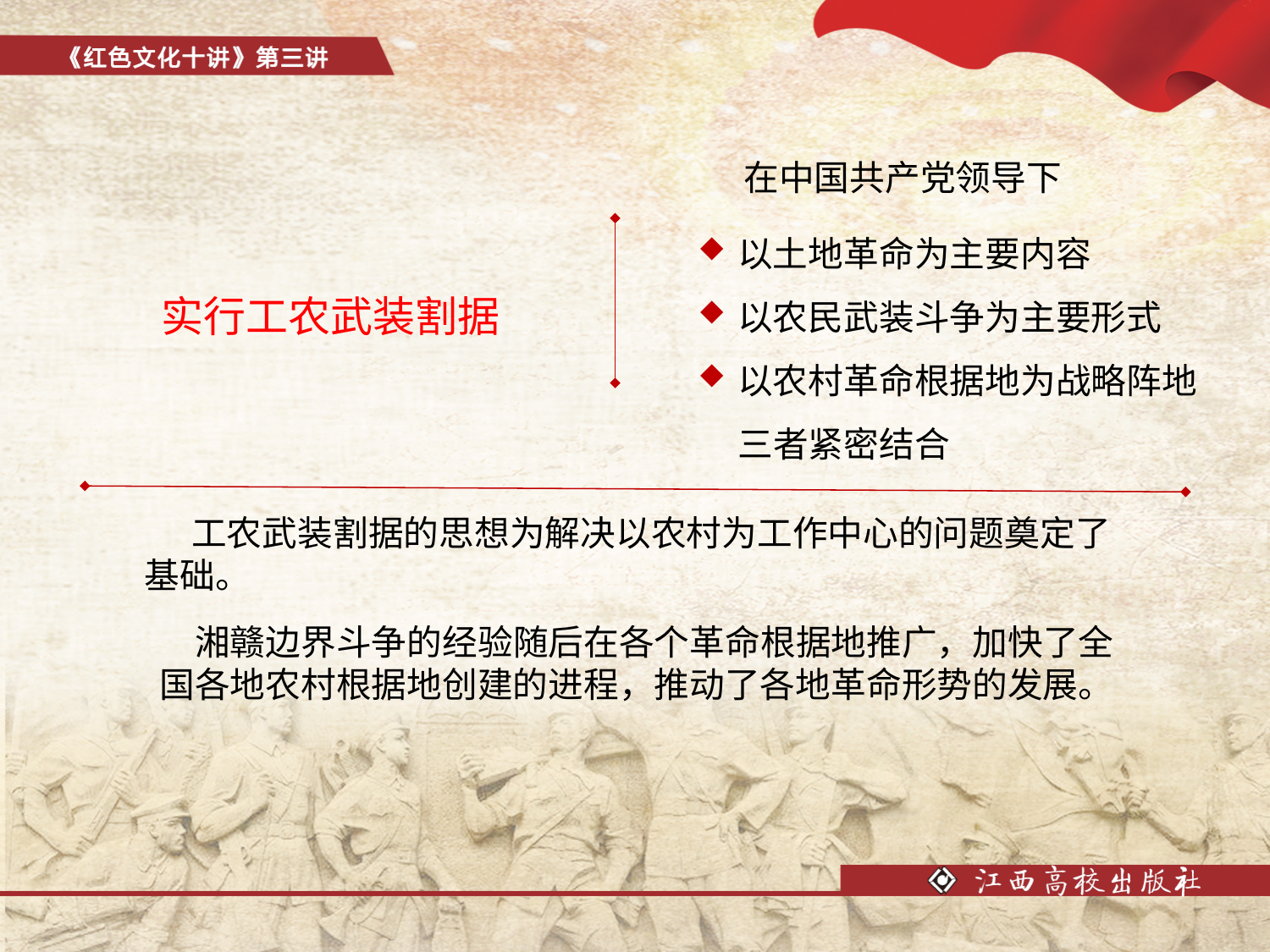

在中国共产党领导下
以土地革命为主要内容
以农民武装斗争为主要形式
以农村革命根据地为战略阵地
    三者紧密结合
实行工农武装割据

           工农武装割据的思想为解决以农村为工作中心的问题奠定了基础。
          湘赣边界斗争的经验随后在各个革命根据地推广，加快了全国各地农村根据地创建的进程，推动了各地革命形势的发展。